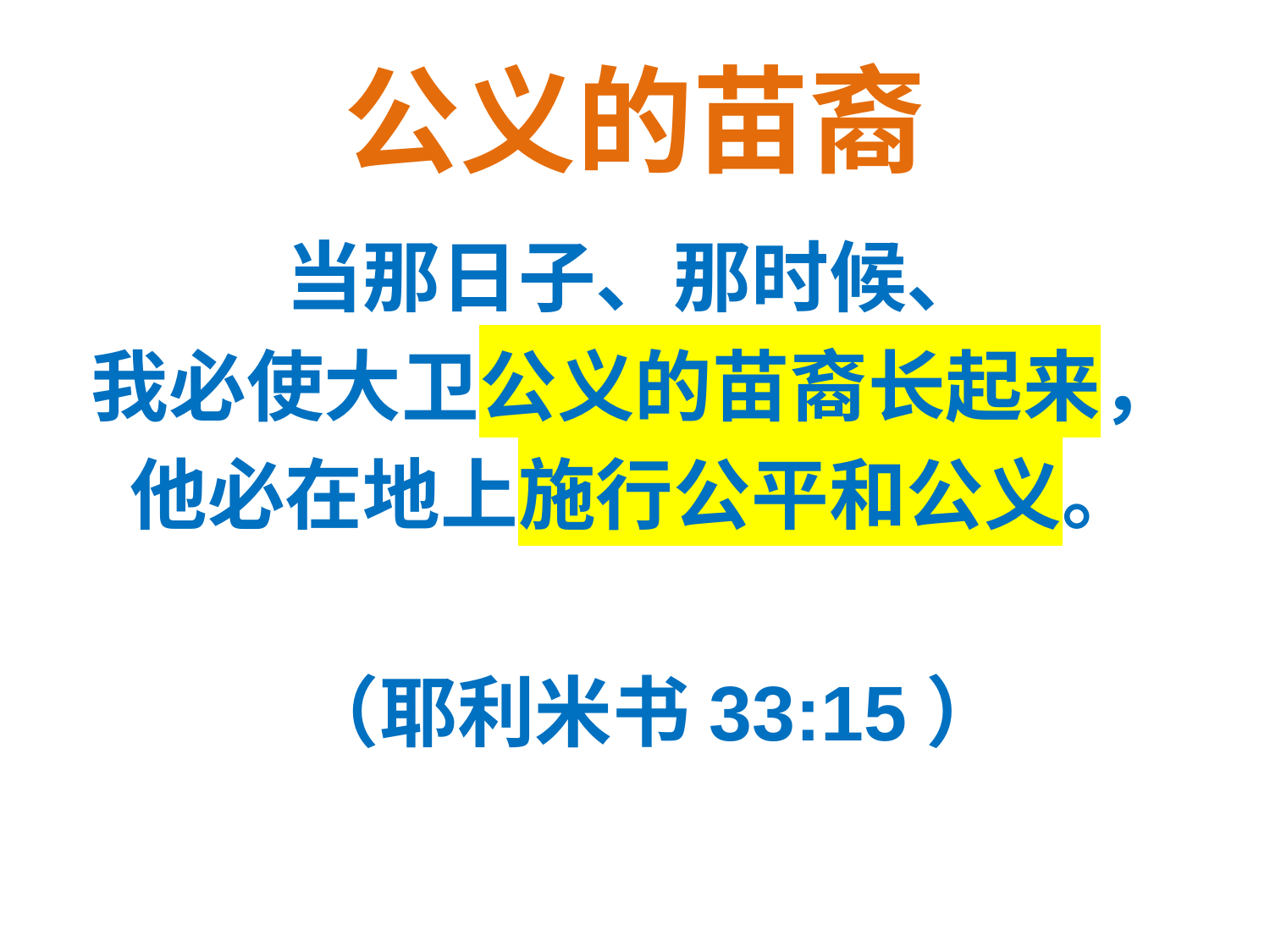

# 公义的苗裔
当那日子、那时候、
我必使大卫公义的苗裔长起来，
他必在地上施行公平和公义。

 （耶利米书33:15）